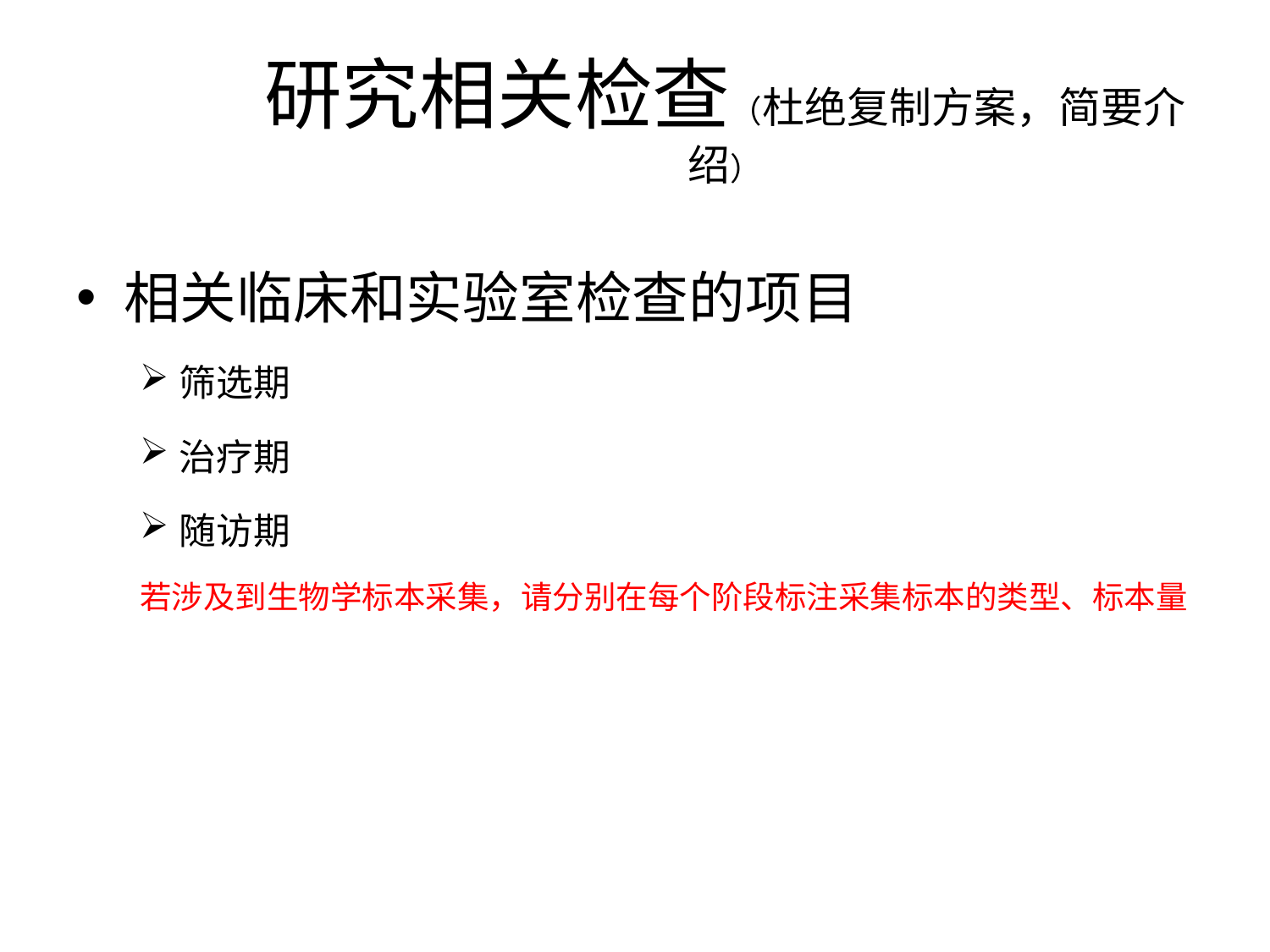

# 研究相关检查（杜绝复制方案，简要介绍）
相关临床和实验室检查的项目
筛选期
治疗期
随访期
若涉及到生物学标本采集，请分别在每个阶段标注采集标本的类型、标本量
7